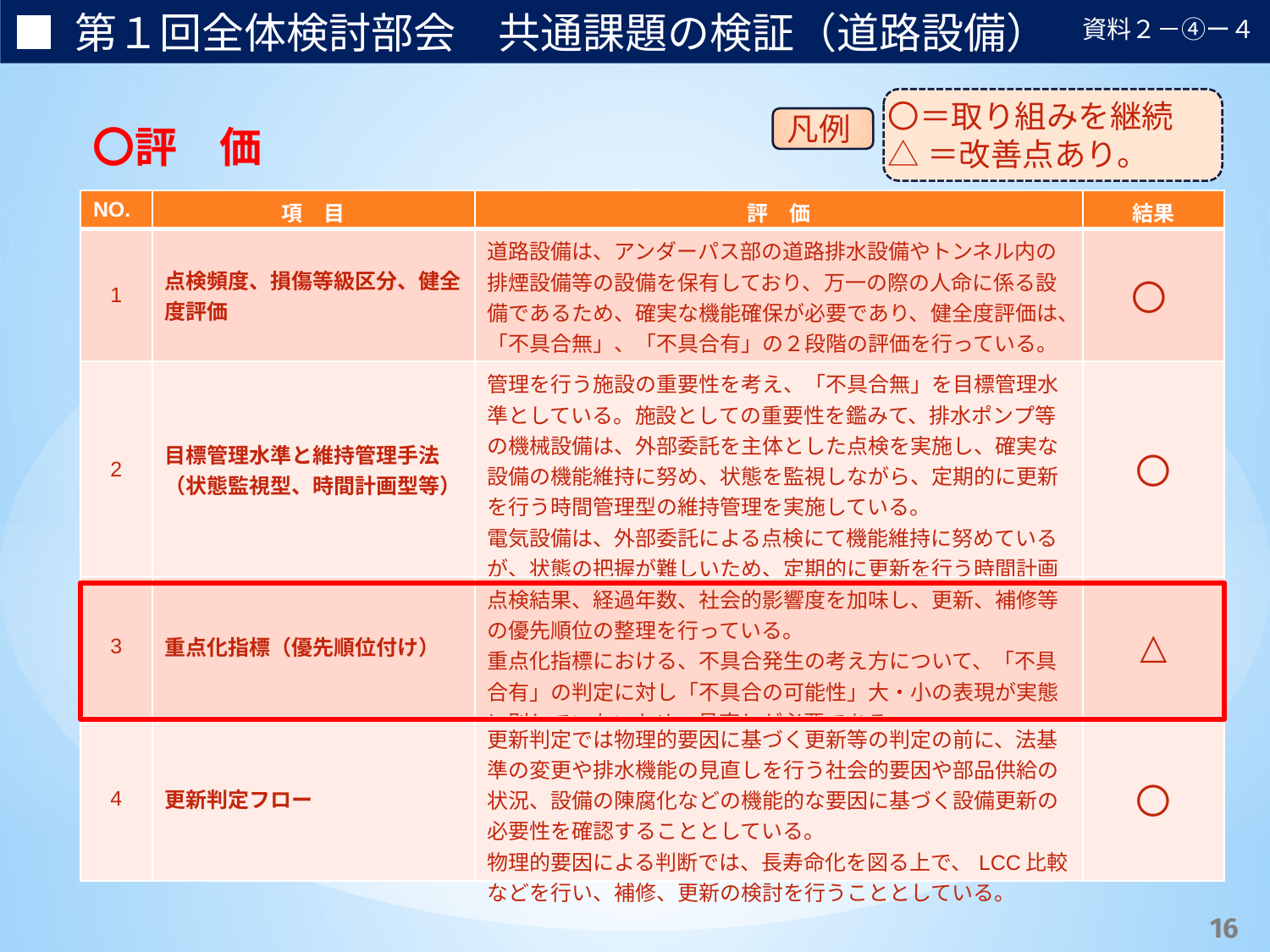

■ 第１回全体検討部会　共通課題の検証（道路設備）
資料２－④ー４

〇＝取り組みを継続
△＝改善点あり。
凡例
〇評　価
| NO. | 項　目 | 評　価 | 結果 |
| --- | --- | --- | --- |
| 1 | 点検頻度、損傷等級区分、健全度評価 | 道路設備は、アンダーパス部の道路排水設備やトンネル内の排煙設備等の設備を保有しており、万一の際の人命に係る設備であるため、確実な機能確保が必要であり、健全度評価は、「不具合無」、「不具合有」の２段階の評価を行っている。 | 〇 |
| 2 | 目標管理水準と維持管理手法 （状態監視型、時間計画型等） | 管理を行う施設の重要性を考え、「不具合無」を目標管理水準としている。施設としての重要性を鑑みて、排水ポンプ等の機械設備は、外部委託を主体とした点検を実施し、確実な設備の機能維持に努め、状態を監視しながら、定期的に更新を行う時間管理型の維持管理を実施している。 電気設備は、外部委託による点検にて機能維持に努めているが、状態の把握が難しいため、定期的に更新を行う時間計画型の管理を実施している。 | 〇 |
| 3 | 重点化指標（優先順位付け） | 点検結果、経過年数、社会的影響度を加味し、更新、補修等の優先順位の整理を行っている。 重点化指標における、不具合発生の考え方について、「不具合有」の判定に対し「不具合の可能性」大・小の表現が実態に則していないため、見直しが必要である。 | △ |
| 4 | 更新判定フロー | 更新判定では物理的要因に基づく更新等の判定の前に、法基準の変更や排水機能の見直しを行う社会的要因や部品供給の状況、設備の陳腐化などの機能的な要因に基づく設備更新の必要性を確認することとしている。 物理的要因による判断では、長寿命化を図る上で、LCC比較などを行い、補修、更新の検討を行うこととしている。 | 〇 |

16